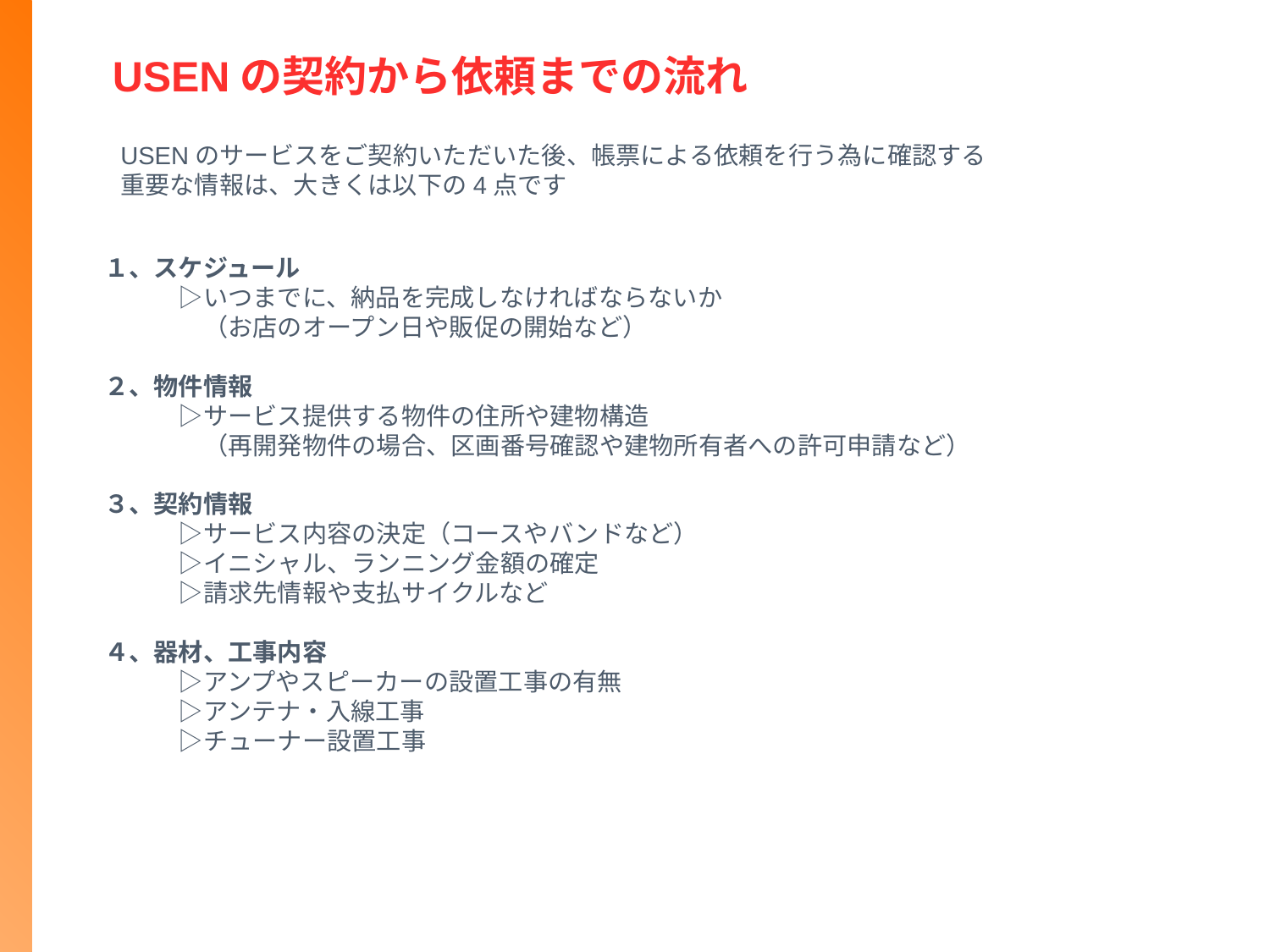

USENの契約から依頼までの流れ
USENのサービスをご契約いただいた後、帳票による依頼を行う為に確認する
重要な情報は、大きくは以下の4点です
１、スケジュール
　　　▷いつまでに、納品を完成しなければならないか
　　　　（お店のオープン日や販促の開始など）

２、物件情報
　　　▷サービス提供する物件の住所や建物構造
　　　　（再開発物件の場合、区画番号確認や建物所有者への許可申請など）

３、契約情報
　　　▷サービス内容の決定（コースやバンドなど）
　　　▷イニシャル、ランニング金額の確定
　　　▷請求先情報や支払サイクルなど

４、器材、工事内容
　　　▷アンプやスピーカーの設置工事の有無
　　　▷アンテナ・入線工事
　　　▷チューナー設置工事